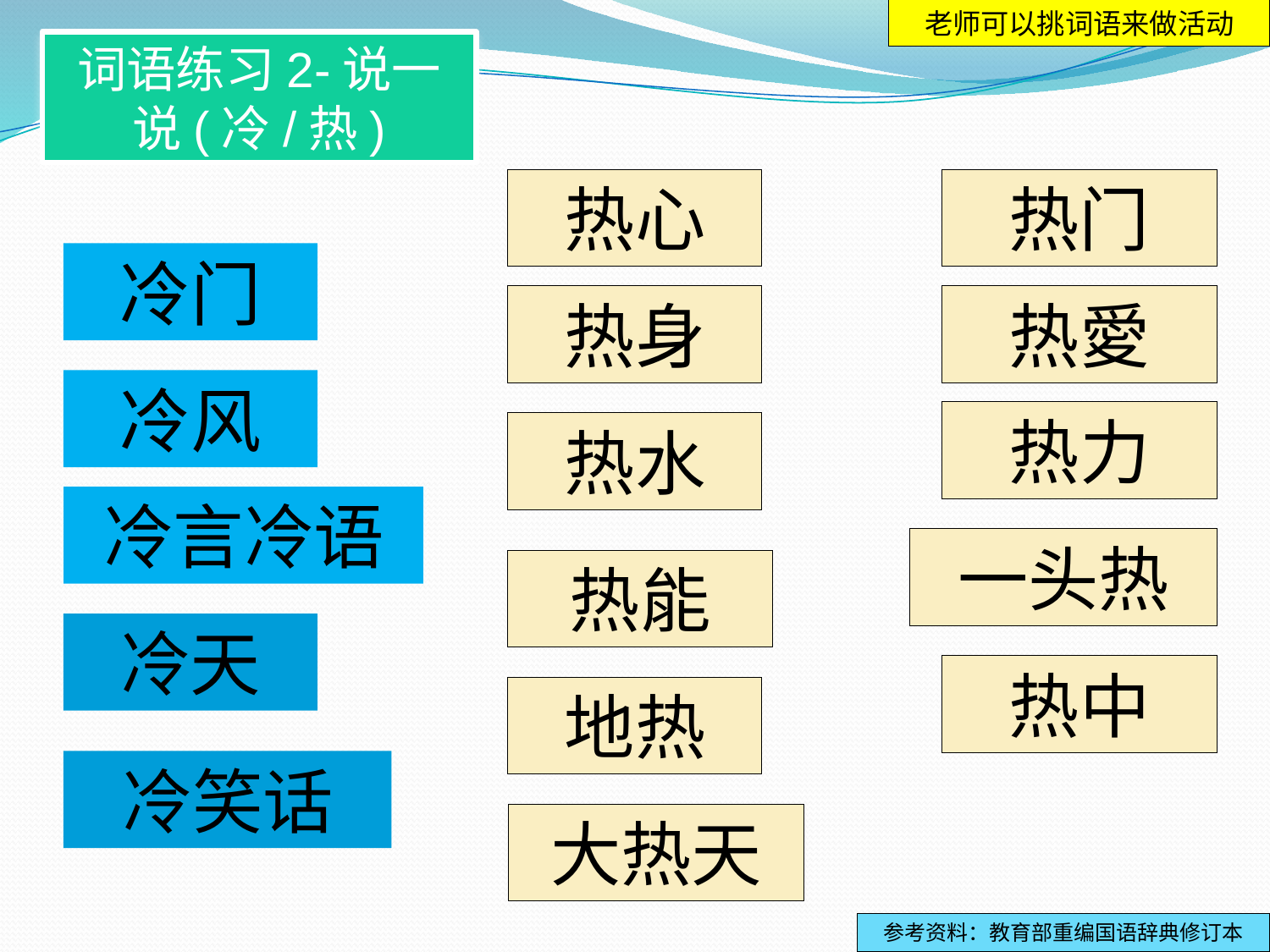

老师可以挑词语来做活动
词语练习2-说一说(冷/热)
热心
热门
冷门
热身
热愛
冷风
热力
热水
冷言冷语
一头热
热能
冷天
热中
地热
冷笑话
大热天
参考资料：教育部重编国语辞典修订本